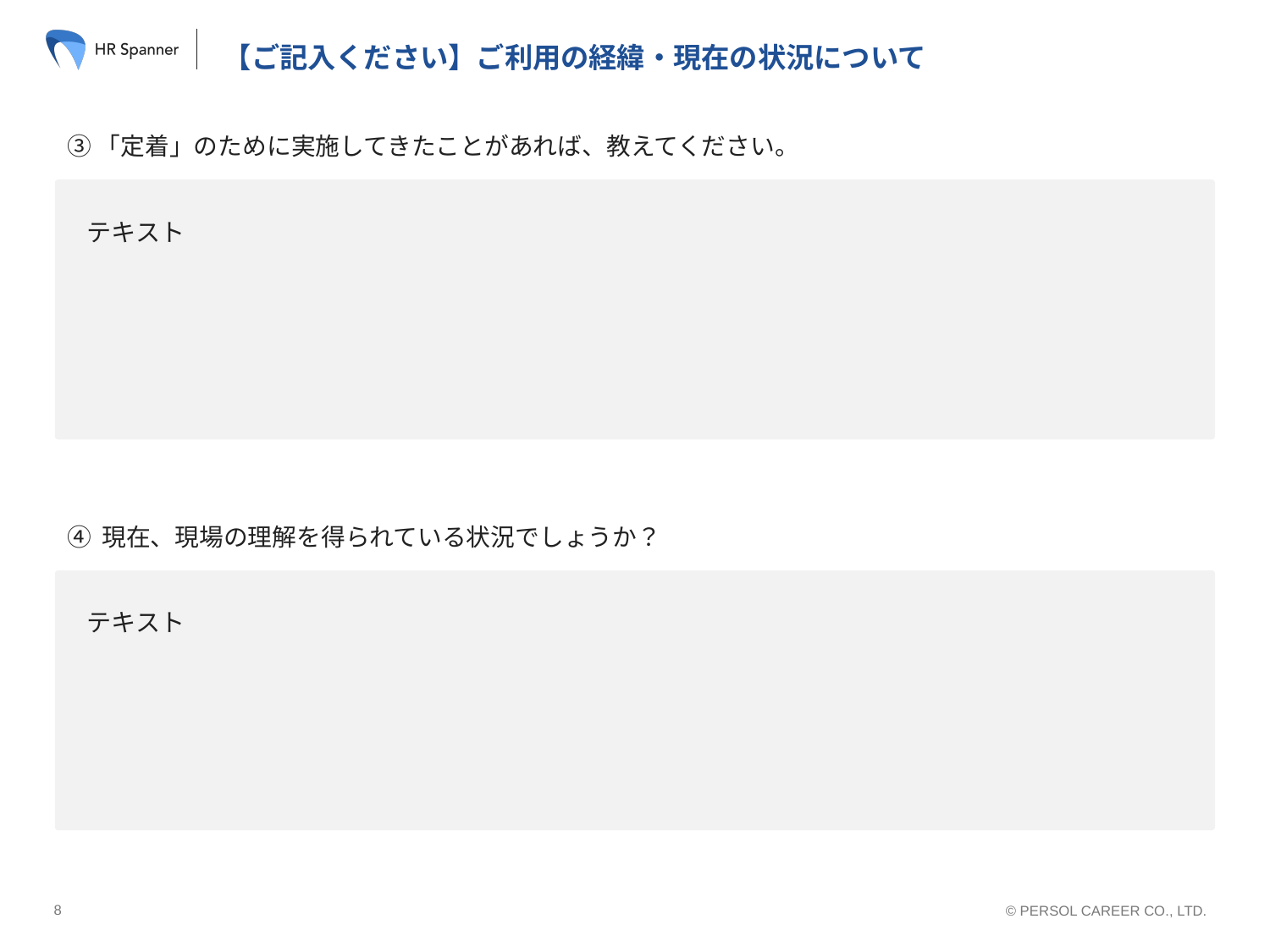

# 【ご記入ください】ご利用の経緯・現在の状況について
③「定着」のために実施してきたことがあれば、教えてください。

テキスト
④ 現在、現場の理解を得られている状況でしょうか？

テキスト
8